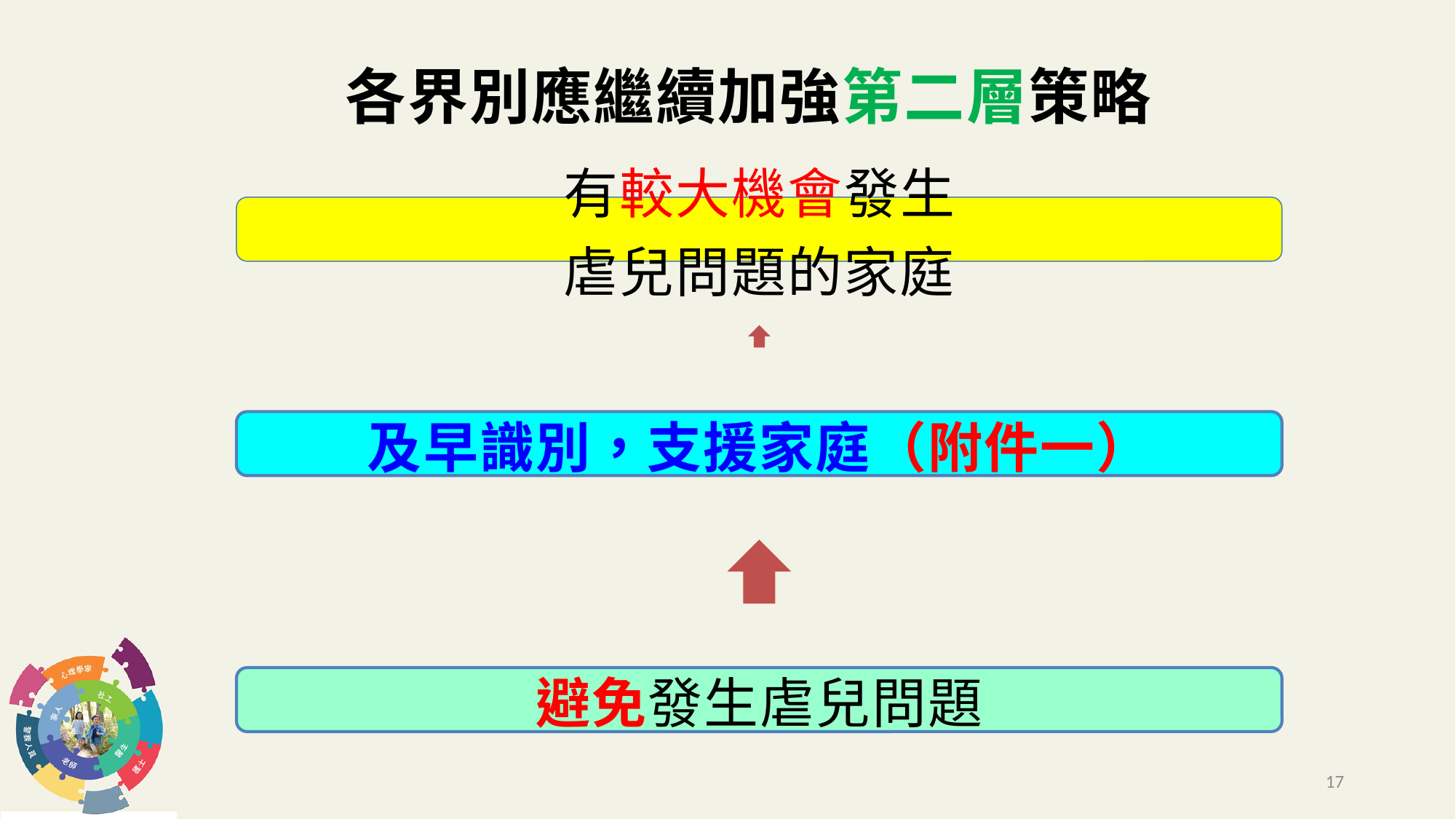

# 各界別應繼續加強第二層策略
有較大機會發生
虐兒問題的家庭
及早識別，支援家庭（附件一）
避免發生虐兒問題

17